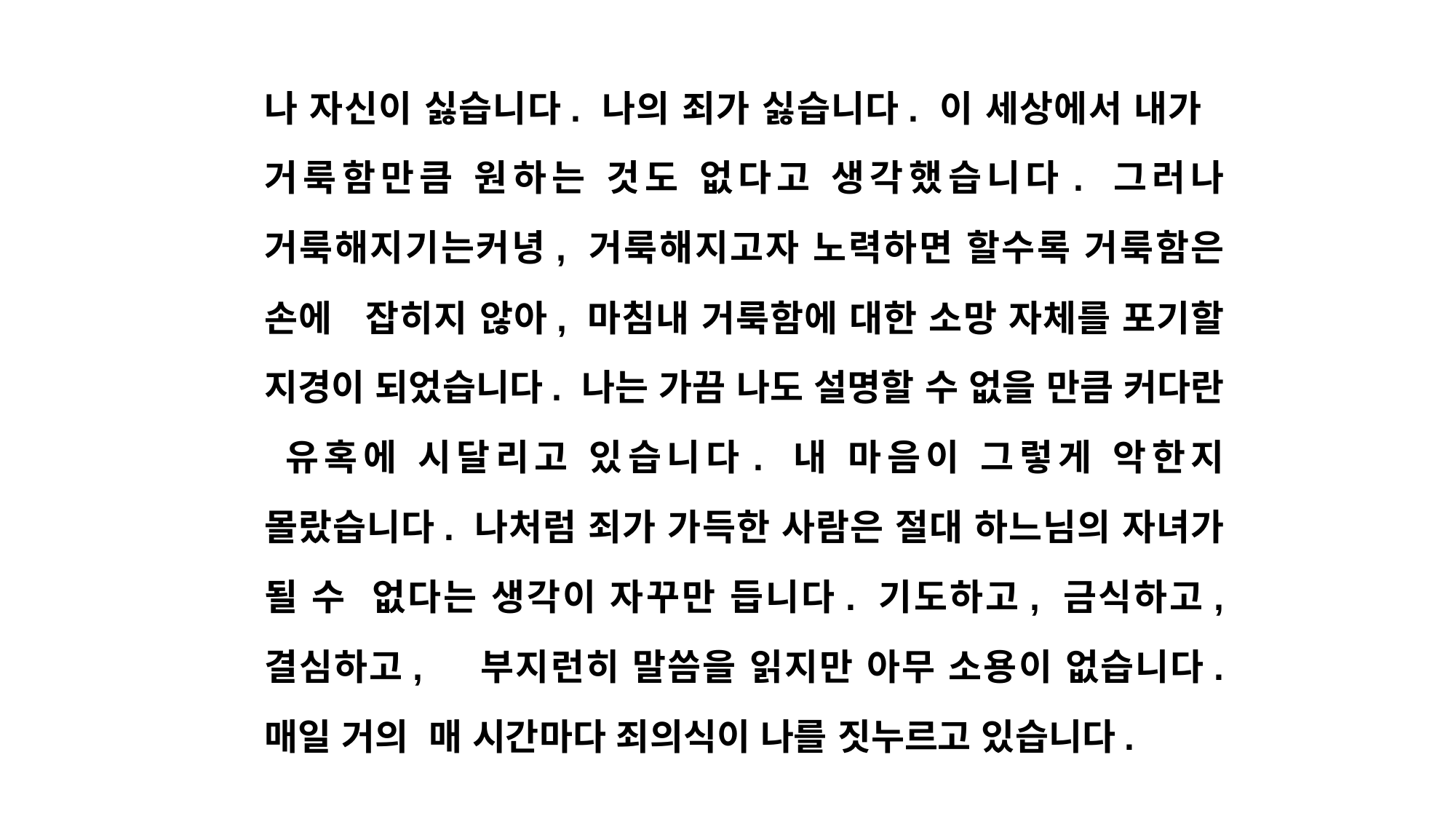

나 자신이 싫습니다. 나의 죄가 싫습니다. 이 세상에서 내가   거룩함만큼 원하는 것도 없다고 생각했습니다. 그러나 거룩해지기는커녕, 거룩해지고자 노력하면 할수록 거룩함은 손에   잡히지 않아, 마침내 거룩함에 대한 소망 자체를 포기할 지경이 되었습니다. 나는 가끔 나도 설명할 수 없을 만큼 커다란  유혹에 시달리고 있습니다. 내 마음이 그렇게 악한지 몰랐습니다. 나처럼 죄가 가득한 사람은 절대 하느님의 자녀가 될 수  없다는 생각이 자꾸만 듭니다. 기도하고, 금식하고, 결심하고,    부지런히 말씀을 읽지만 아무 소용이 없습니다. 매일 거의  매 시간마다 죄의식이 나를 짓누르고 있습니다.